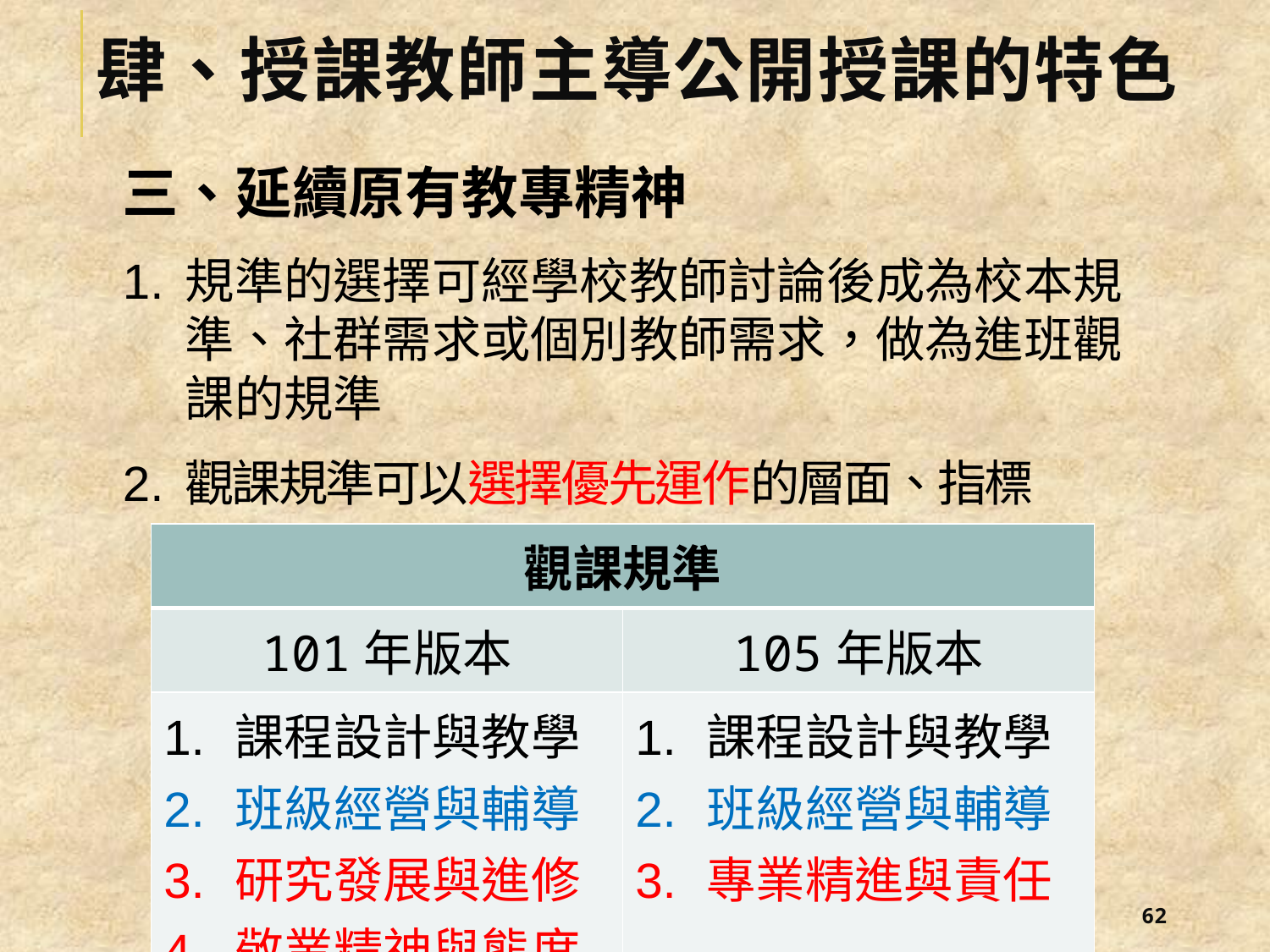

# 肆、授課教師主導公開授課的特色
三、延續原有教專精神
規準的選擇可經學校教師討論後成為校本規準、社群需求或個別教師需求，做為進班觀課的規準
觀課規準可以選擇優先運作的層面、指標

| 觀課規準 |  |
| --- | --- |
| 101年版本 | 105年版本 |
| 課程設計與教學 班級經營與輔導 研究發展與進修 敬業精神與態度 | 課程設計與教學 班級經營與輔導 專業精進與責任 |
62